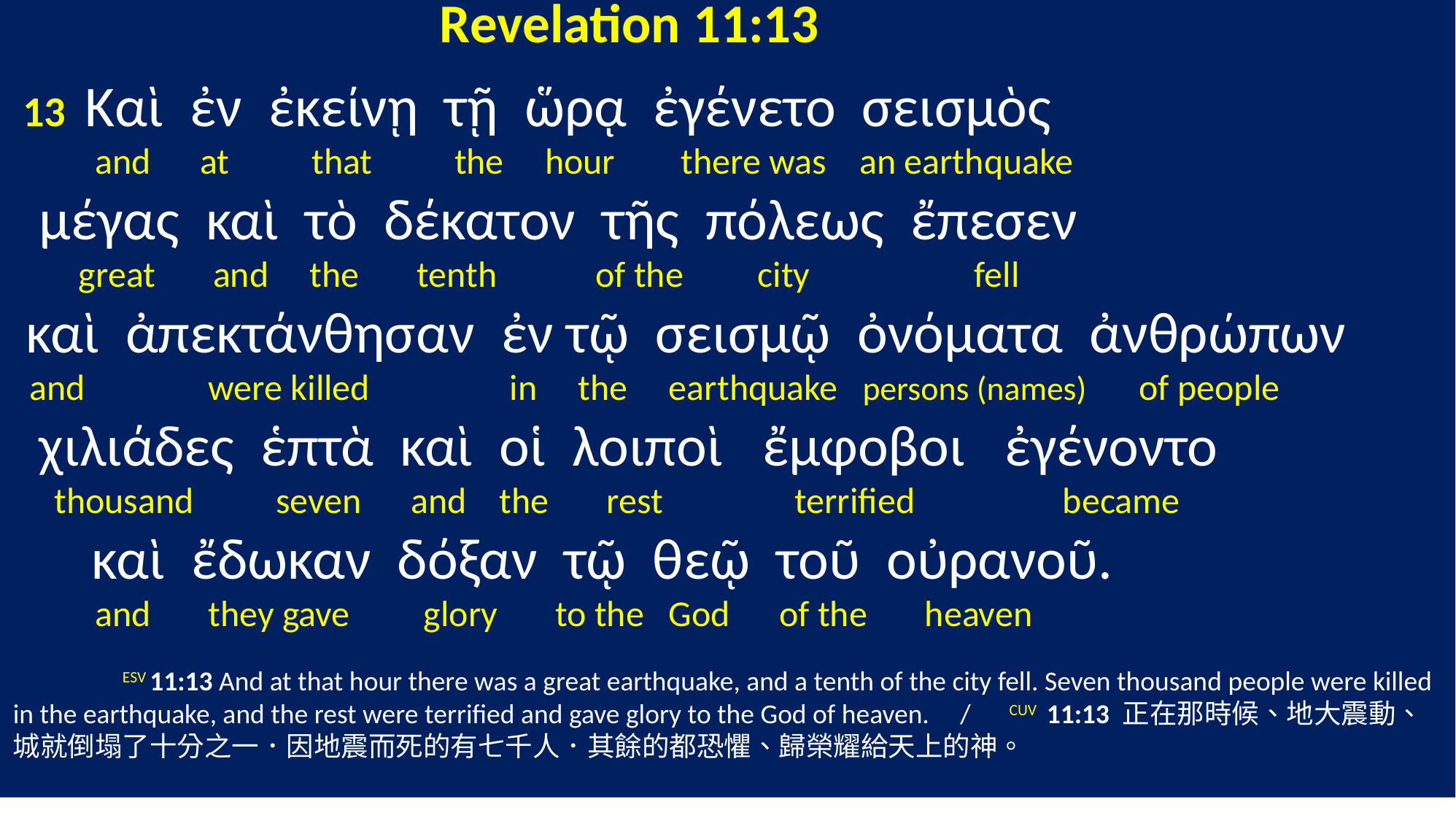

Revelation 11:13

 13  Καὶ  ἐν  ἐκείνῃ  τῇ  ὥρᾳ  ἐγένετο  σεισμὸς
          and      at          that          the     hour        there was    an earthquake
  μέγας  καὶ  τὸ  δέκατον  τῆς  πόλεως  ἔπεσεν
        great       and     the       tenth            of the         city                    fell
 καὶ  ἀπεκτάνθησαν  ἐν τῷ  σεισμῷ  ὀνόματα  ἀνθρώπων
  and               were killed                 in     the     earthquake   persons (names)       of people
  χιλιάδες  ἑπτὰ  καὶ  οἱ  λοιποὶ   ἔμφοβοι   ἐγένοντο
     thousand          seven      and    the       rest                terrified                  became
      καὶ  ἔδωκαν  δόξαν  τῷ  θεῷ  τοῦ  οὐρανοῦ.
          and       they gave         glory       to the   God      of the       heaven

	ESV 11:13 And at that hour there was a great earthquake, and a tenth of the city fell. Seven thousand people were killed in the earthquake, and the rest were terrified and gave glory to the God of heaven.     /      CUV  11:13 正在那時候、地大震動、城就倒塌了十分之一．因地震而死的有七千人．其餘的都恐懼、歸榮耀給天上的神。